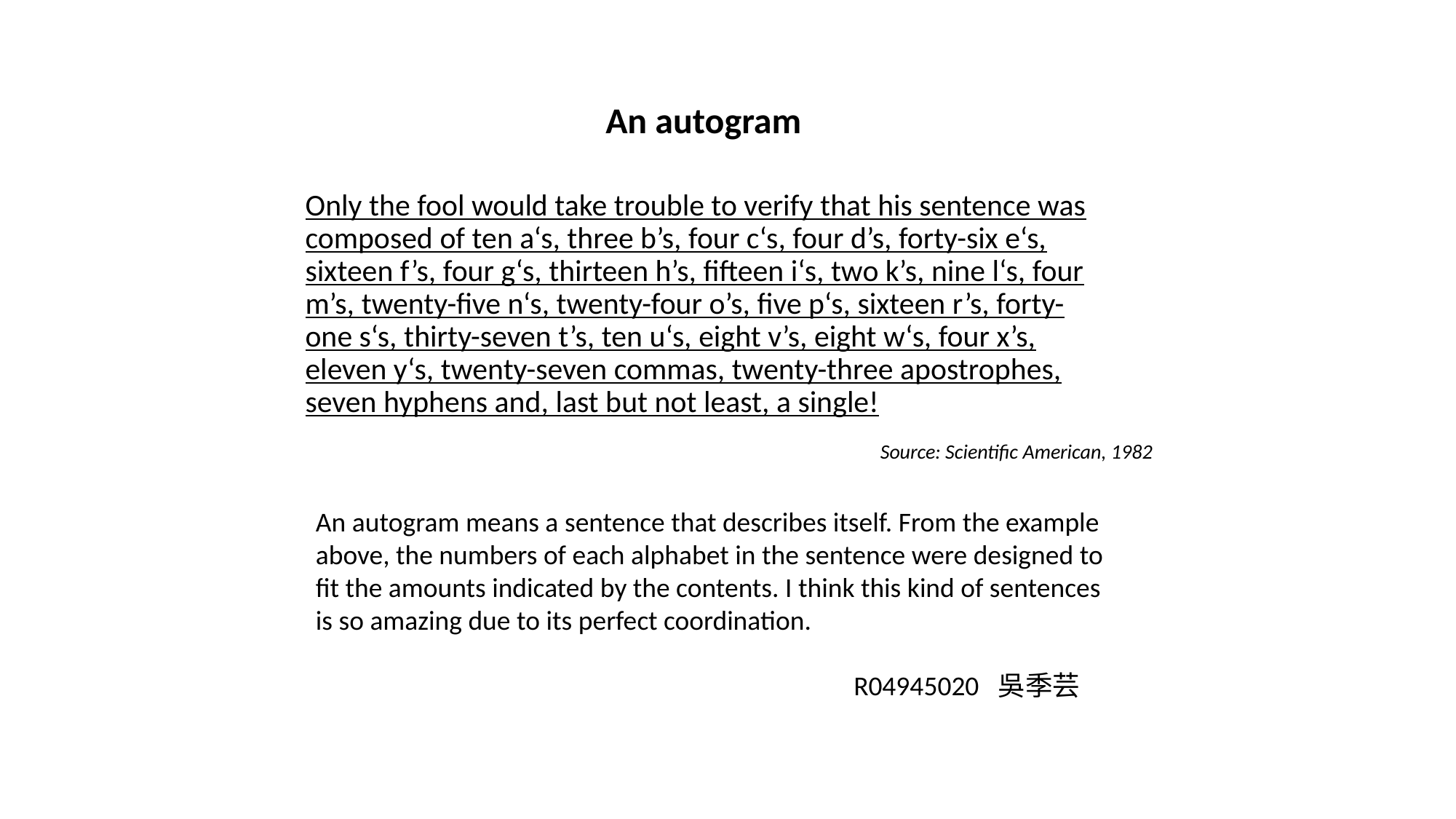

An autogram
# Only the fool would take trouble to verify that his sentence was composed of ten a‘s, three b’s, four c‘s, four d’s, forty-six e‘s, sixteen f’s, four g‘s, thirteen h’s, fifteen i‘s, two k’s, nine l‘s, four m’s, twenty-five n‘s, twenty-four o’s, five p‘s, sixteen r’s, forty-one s‘s, thirty-seven t’s, ten u‘s, eight v’s, eight w‘s, four x’s, eleven y‘s, twenty-seven commas, twenty-three apostrophes, seven hyphens and, last but not least, a single!
Source: Scientific American, 1982
An autogram means a sentence that describes itself. From the example above, the numbers of each alphabet in the sentence were designed to fit the amounts indicated by the contents. I think this kind of sentences is so amazing due to its perfect coordination.

                                                                                       R04945020  吳季芸